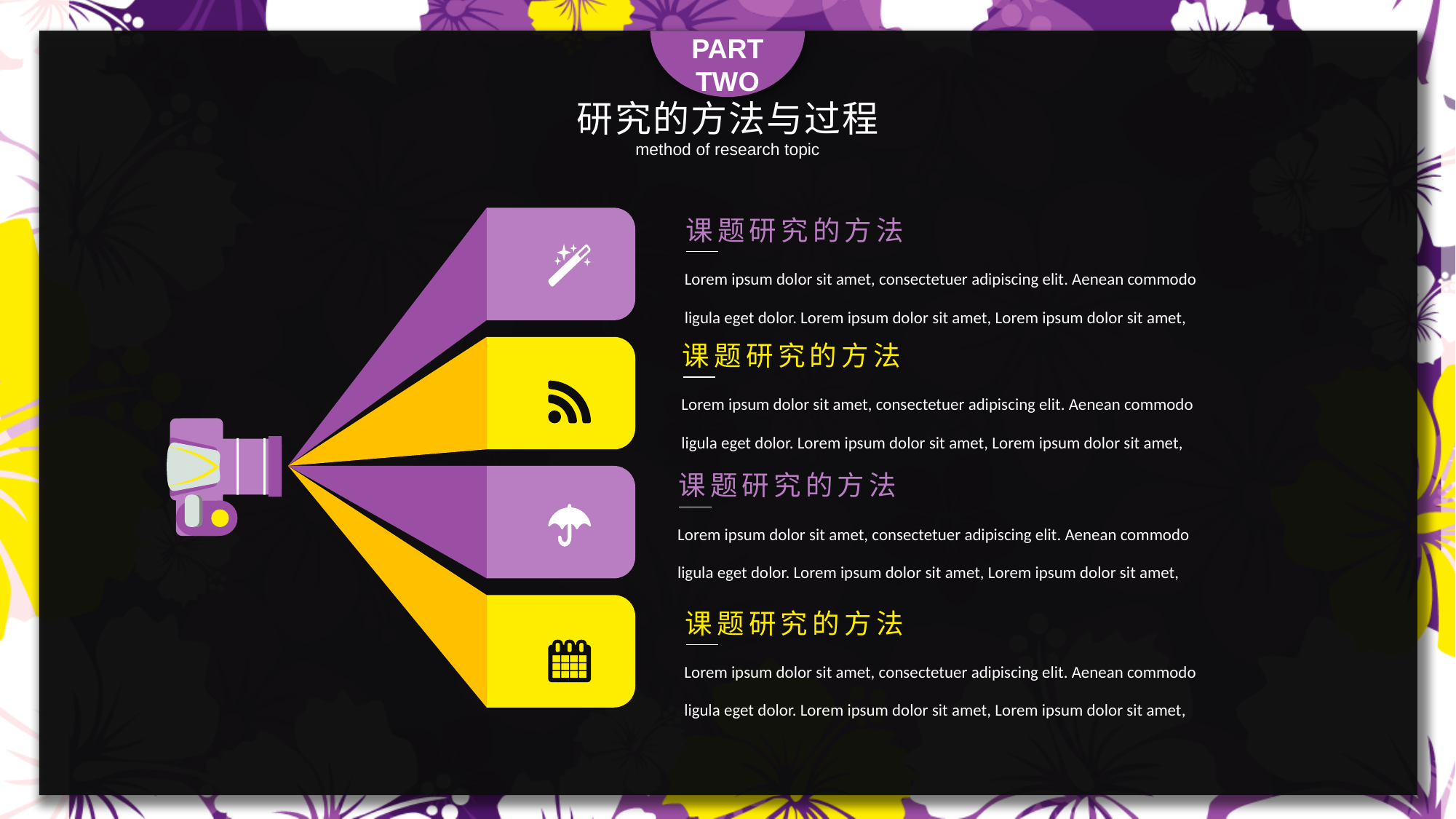

PART TWO
研究的方法与过程
method of research topic

课题研究的方法
Lorem ipsum dolor sit amet, consectetuer adipiscing elit. Aenean commodo ligula eget dolor. Lorem ipsum dolor sit amet, Lorem ipsum dolor sit amet,

课题研究的方法
Lorem ipsum dolor sit amet, consectetuer adipiscing elit. Aenean commodo ligula eget dolor. Lorem ipsum dolor sit amet, Lorem ipsum dolor sit amet,

课题研究的方法
Lorem ipsum dolor sit amet, consectetuer adipiscing elit. Aenean commodo ligula eget dolor. Lorem ipsum dolor sit amet, Lorem ipsum dolor sit amet,

课题研究的方法
Lorem ipsum dolor sit amet, consectetuer adipiscing elit. Aenean commodo ligula eget dolor. Lorem ipsum dolor sit amet, Lorem ipsum dolor sit amet,